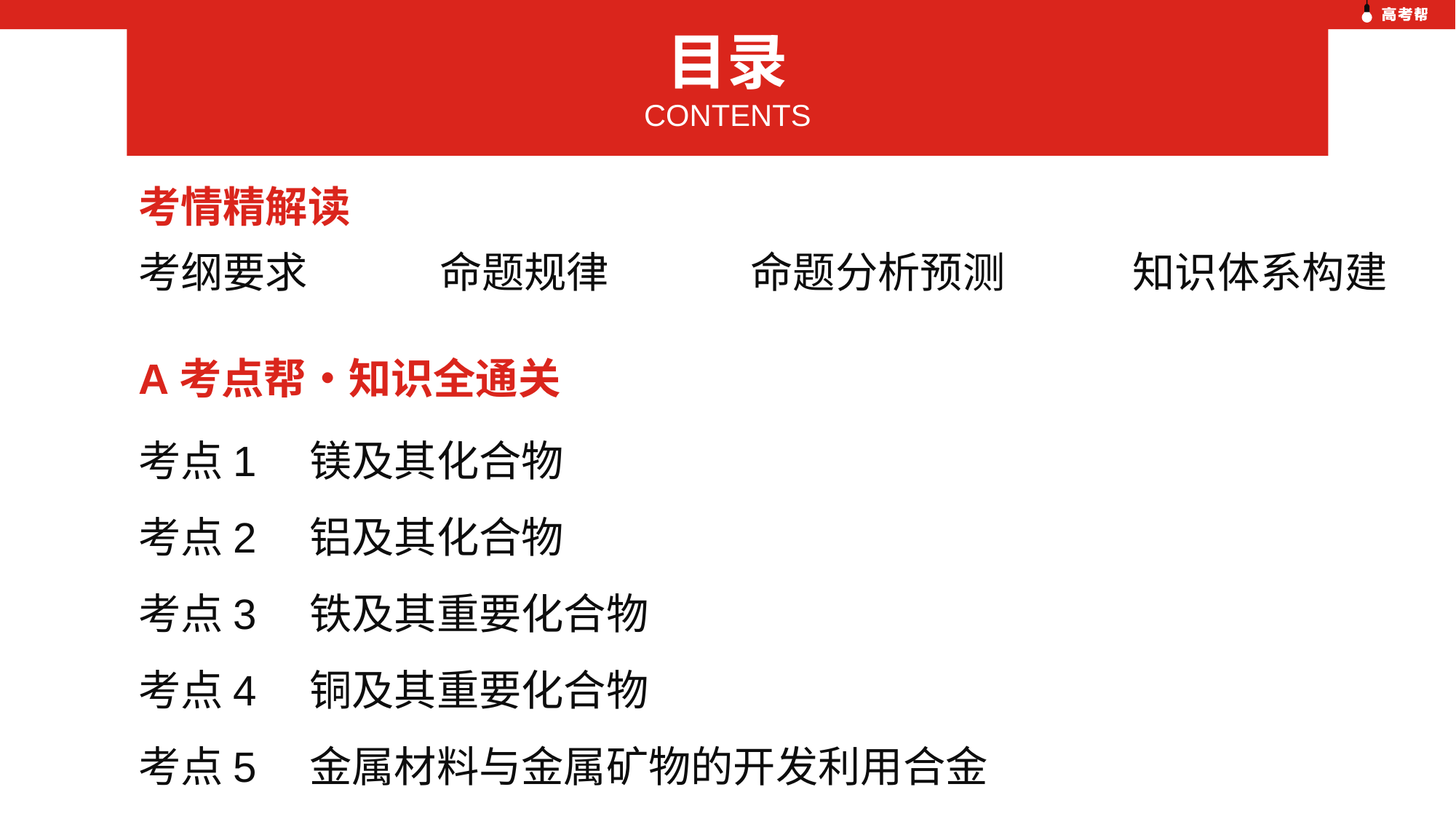

目录
CONTENTS
考情精解读
考纲要求
命题规律
命题分析预测
知识体系构建
A考点帮•知识全通关
考点1　镁及其化合物
考点2　铝及其化合物
考点3　铁及其重要化合物
考点4　铜及其重要化合物
考点5　金属材料与金属矿物的开发利用合金